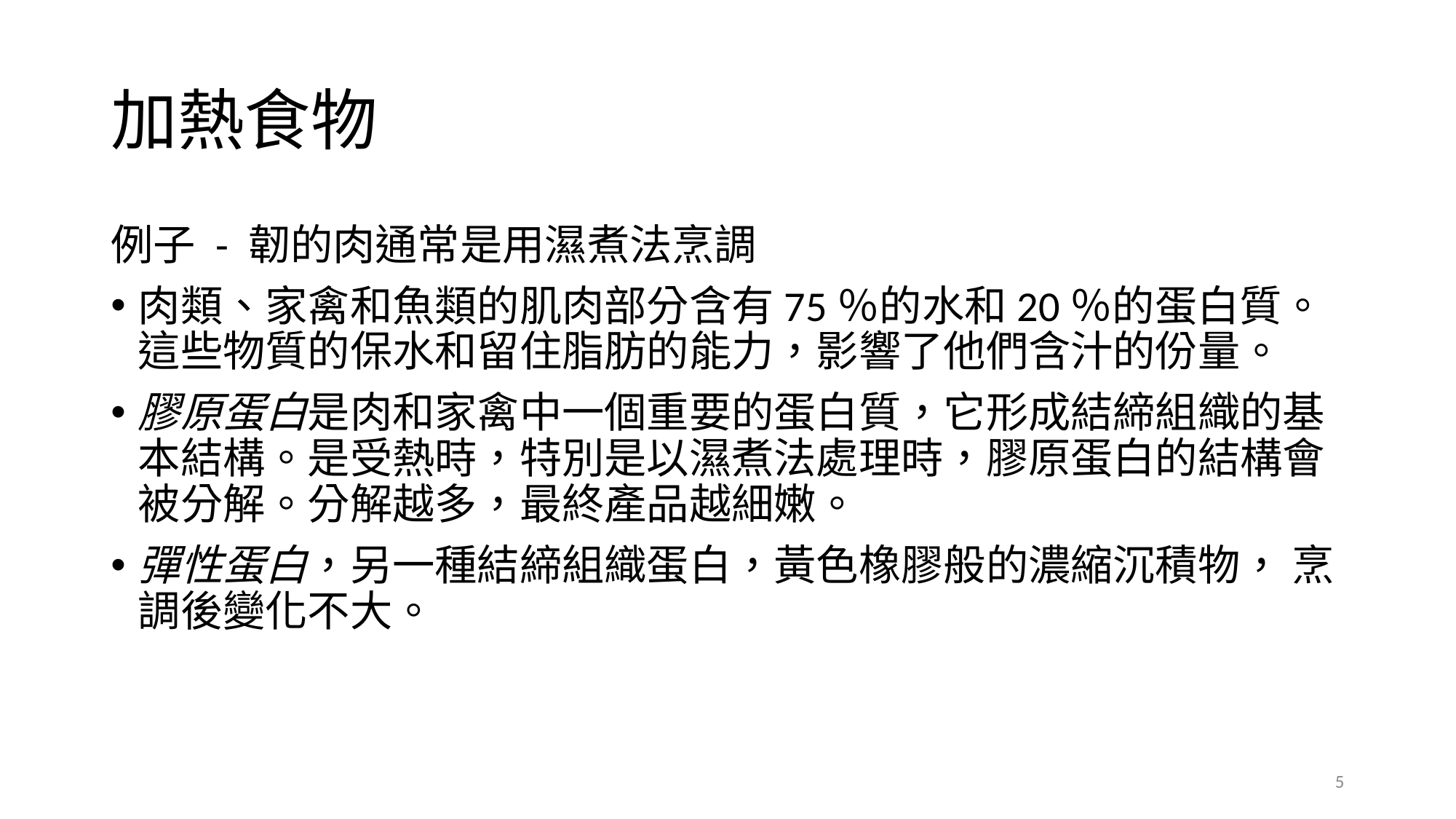

# 加熱食物
例子 - 韌的肉通常是用濕煮法烹調
肉類、家禽和魚類的肌肉部分含有75％的水和20％的蛋白質。這些物質的保水和留住脂肪的能力，影響了他們含汁的份量。
膠原蛋白是肉和家禽中一個重要的蛋白質，它形成結締組織的基本結構。是受熱時，特別是以濕煮法處理時，膠原蛋白的結構會被分解。分解越多，最終產品越細嫩。
彈性蛋白，另一種結締組織蛋白，黃色橡膠般的濃縮沉積物， 烹調後變化不大。
5